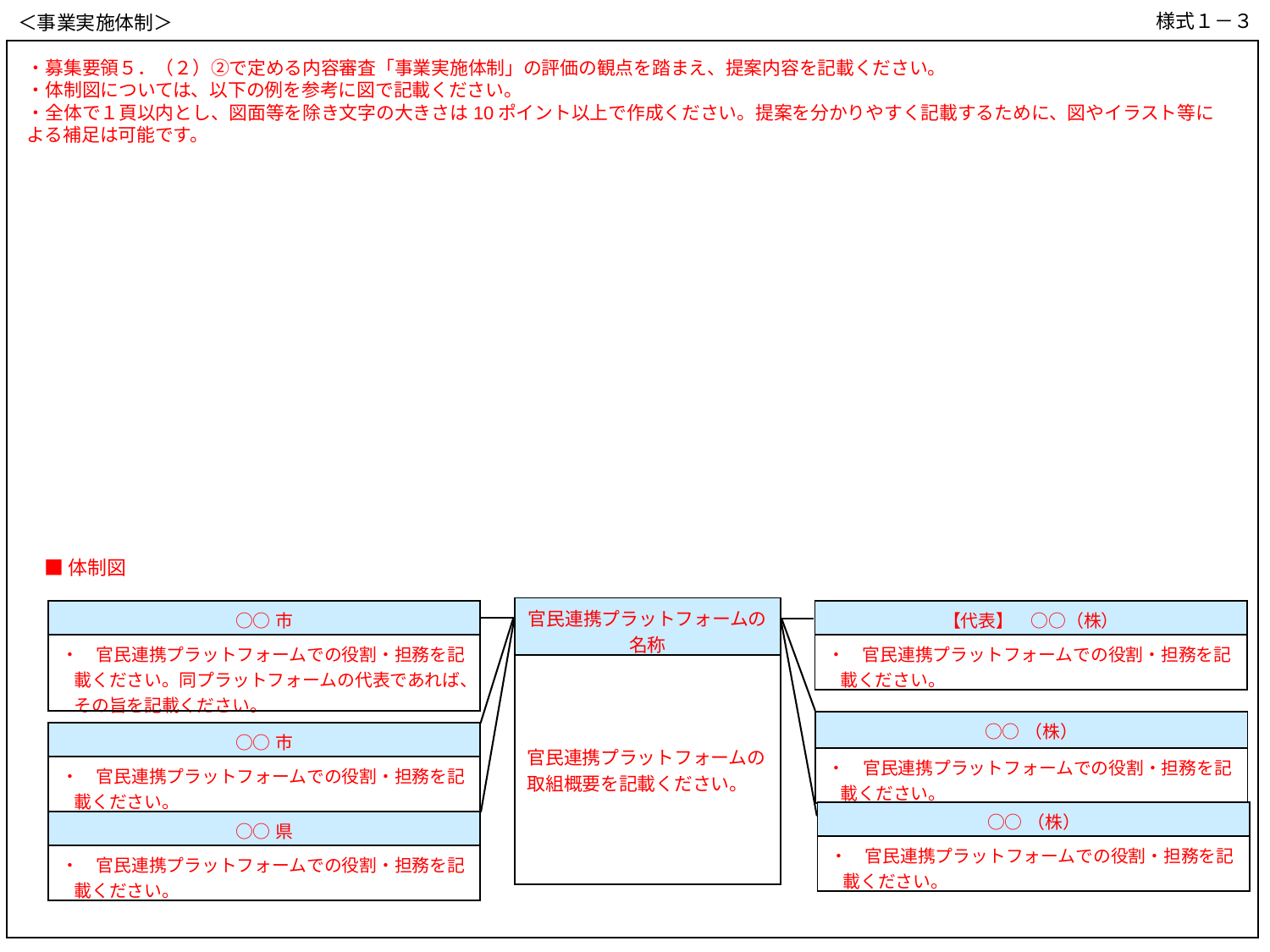

様式１－３
＜事業実施体制＞

・募集要領５．（２）②で定める内容審査「事業実施体制」の評価の観点を踏まえ、提案内容を記載ください。
・体制図については、以下の例を参考に図で記載ください。
・全体で１頁以内とし、図面等を除き文字の大きさは10ポイント以上で作成ください。提案を分かりやすく記載するために、図やイラスト等による補足は可能です。
■体制図
| 官民連携プラットフォームの 名称 |
| --- |
| 官民連携プラットフォームの取組概要を記載ください。 |
| ○○市 |
| --- |
| ・　官民連携プラットフォームでの役割・担務を記載ください。同プラットフォームの代表であれば、その旨を記載ください。 |
| 【代表】　○○（株） |
| --- |
| ・　官民連携プラットフォームでの役割・担務を記載ください。 |
| ○○（株） |
| --- |
| ・　官民連携プラットフォームでの役割・担務を記載ください。 |
| ○○市 |
| --- |
| ・　官民連携プラットフォームでの役割・担務を記載ください。 |
| ○○（株） |
| --- |
| ・　官民連携プラットフォームでの役割・担務を記載ください。 |
| ○○県 |
| --- |
| ・　官民連携プラットフォームでの役割・担務を記載ください。 |